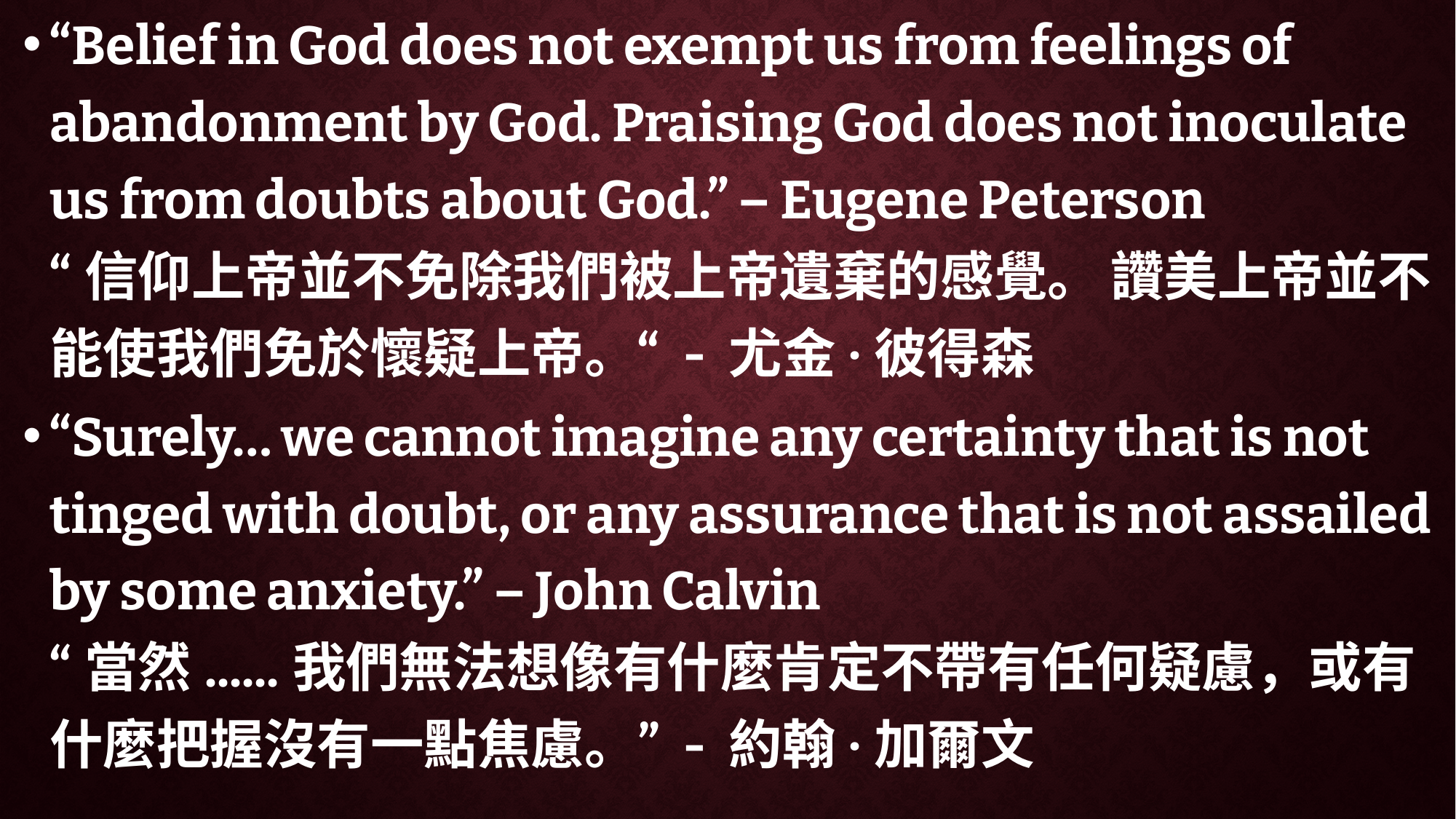

“Belief in God does not exempt us from feelings of abandonment by God. Praising God does not inoculate us from doubts about God.” – Eugene Peterson
“信仰上帝並不免除我們被上帝遺棄的感覺。 讚美上帝並不能使我們免於懷疑上帝。“ - 尤金·彼得森
“Surely… we cannot imagine any certainty that is not tinged with doubt, or any assurance that is not assailed by some anxiety.” – John Calvin
“當然......我們無法想像有什麼肯定不帶有任何疑慮，或有什麼把握沒有一點焦慮。” - 約翰·加爾文